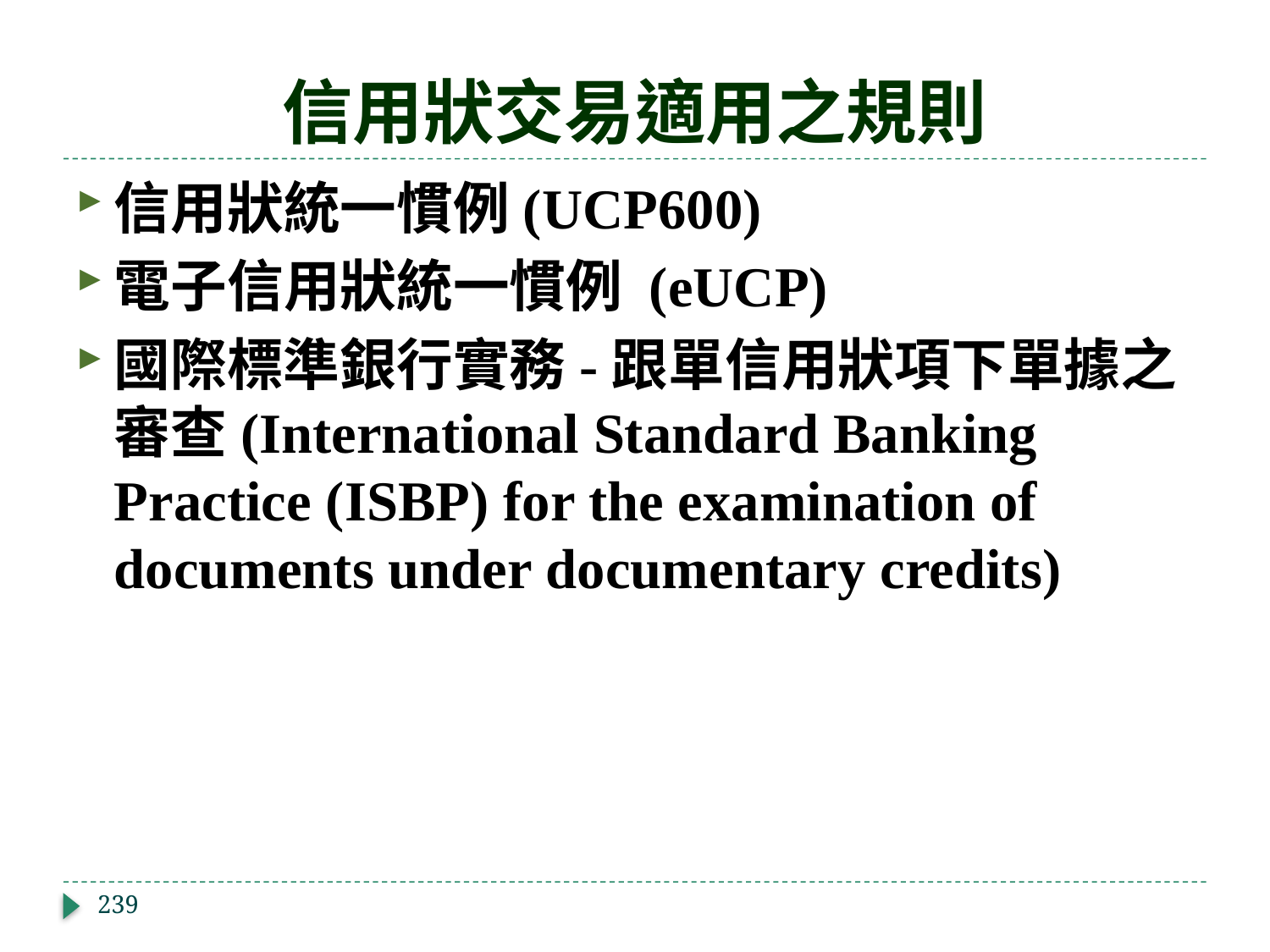

# 信用狀交易適用之規則
信用狀統一慣例(UCP600)
電子信用狀統一慣例 (eUCP)
國際標準銀行實務-跟單信用狀項下單據之審查(International Standard Banking Practice (ISBP) for the examination of documents under documentary credits)
239